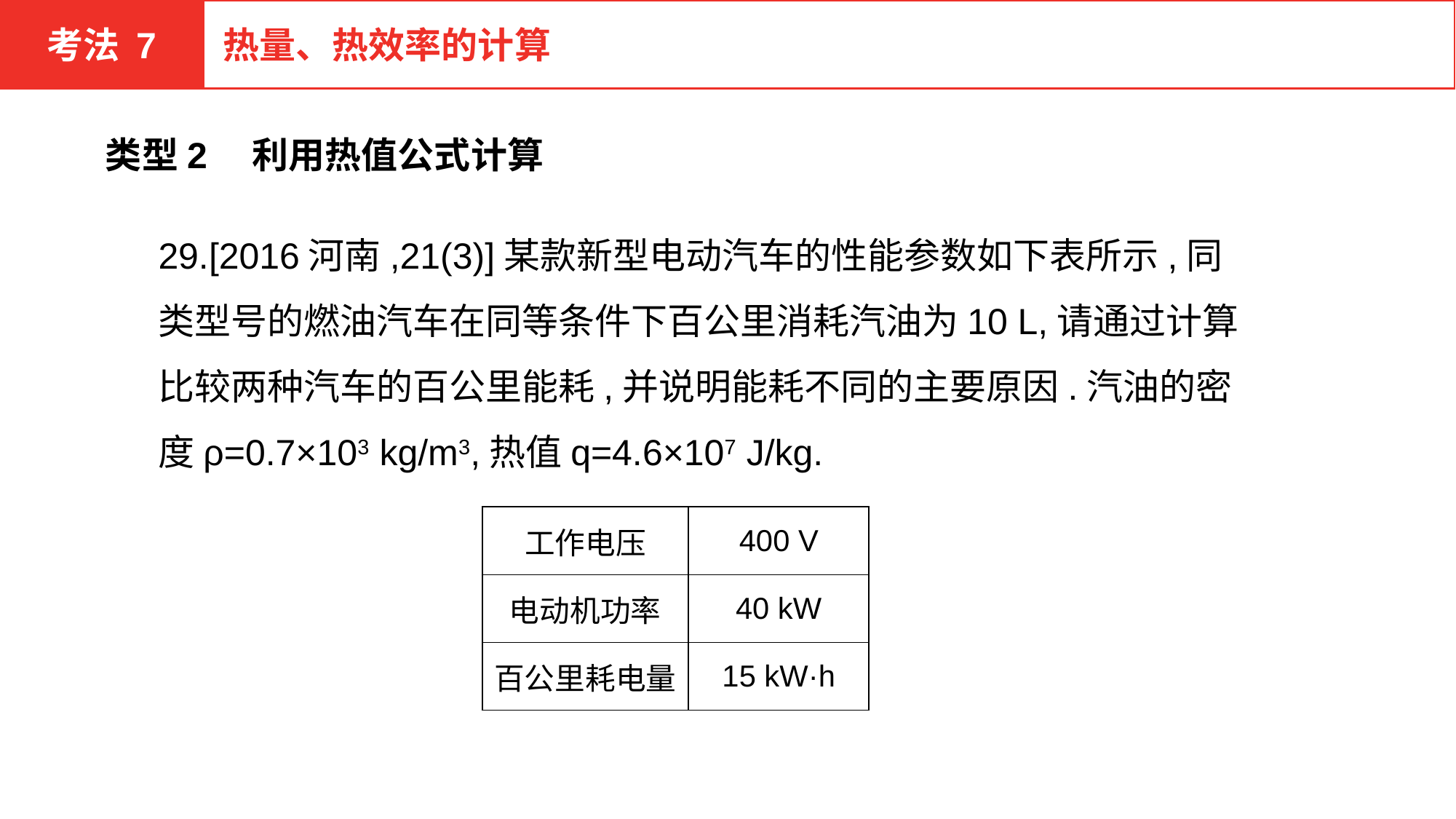

考法 7
热量、热效率的计算
类型2　利用热值公式计算
29.[2016河南,21(3)]某款新型电动汽车的性能参数如下表所示,同类型号的燃油汽车在同等条件下百公里消耗汽油为10 L,请通过计算比较两种汽车的百公里能耗,并说明能耗不同的主要原因.汽油的密度ρ=0.7×103 kg/m3,热值q=4.6×107 J/kg.
| 工作电压 | 400 V |
| --- | --- |
| 电动机功率 | 40 kW |
| 百公里耗电量 | 15 kW·h |